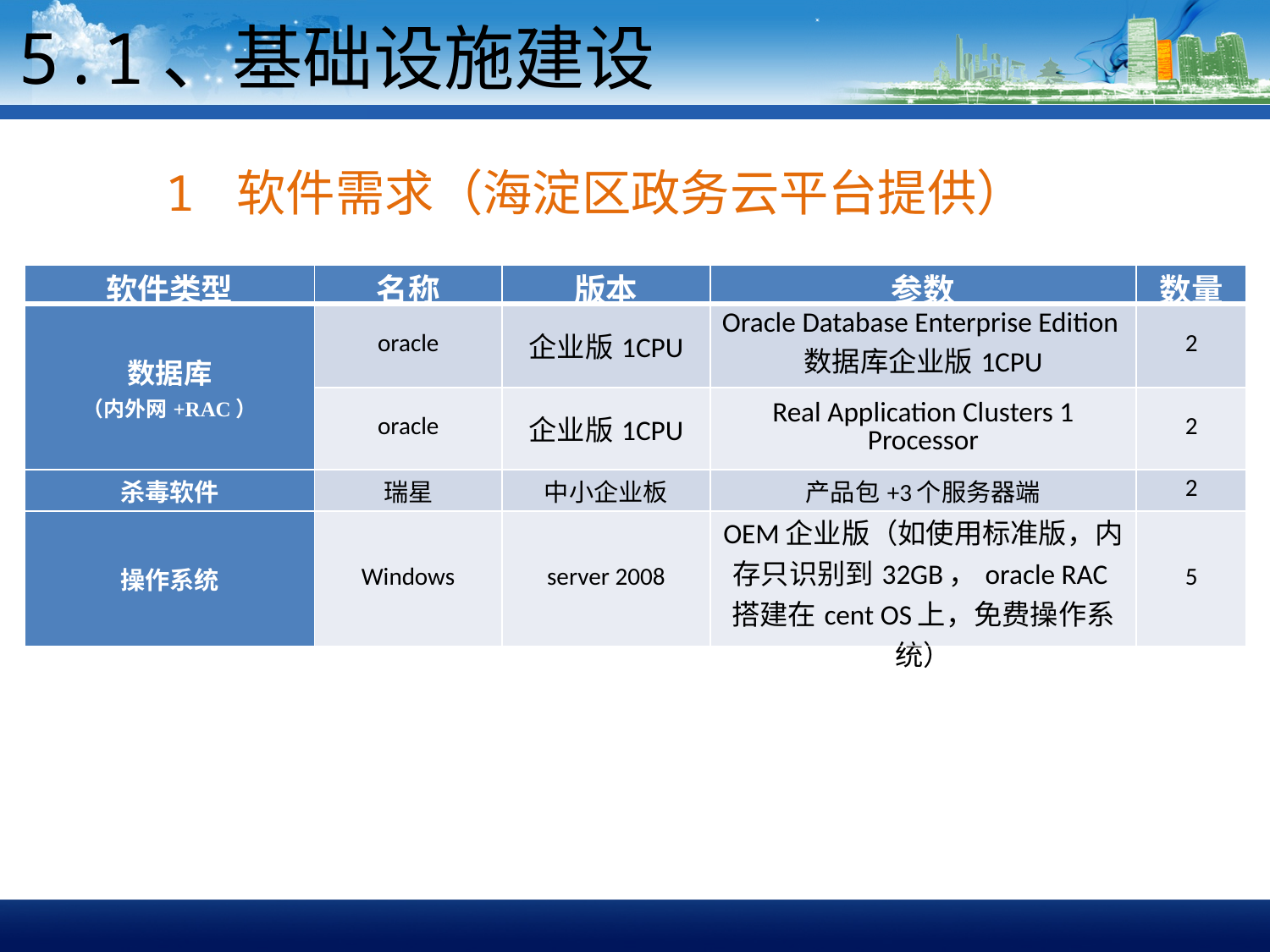

5.1、基础设施建设
1 软件需求（海淀区政务云平台提供）
| 软件类型 | 名称 | 版本 | 参数 | 数量 |
| --- | --- | --- | --- | --- |
| 数据库 （内外网+RAC） | oracle | 企业版1CPU | Oracle Database Enterprise Edition数据库企业版1CPU | 2 |
|  | oracle | 企业版1CPU | Real Application Clusters 1 Processor | 2 |
| 杀毒软件 | 瑞星 | 中小企业板 | 产品包+3个服务器端 | 2 |
| 操作系统 | Windows | server 2008 | OEM企业版（如使用标准版，内存只识别到32GB，oracle RAC搭建在cent OS上，免费操作系统） | 5 |